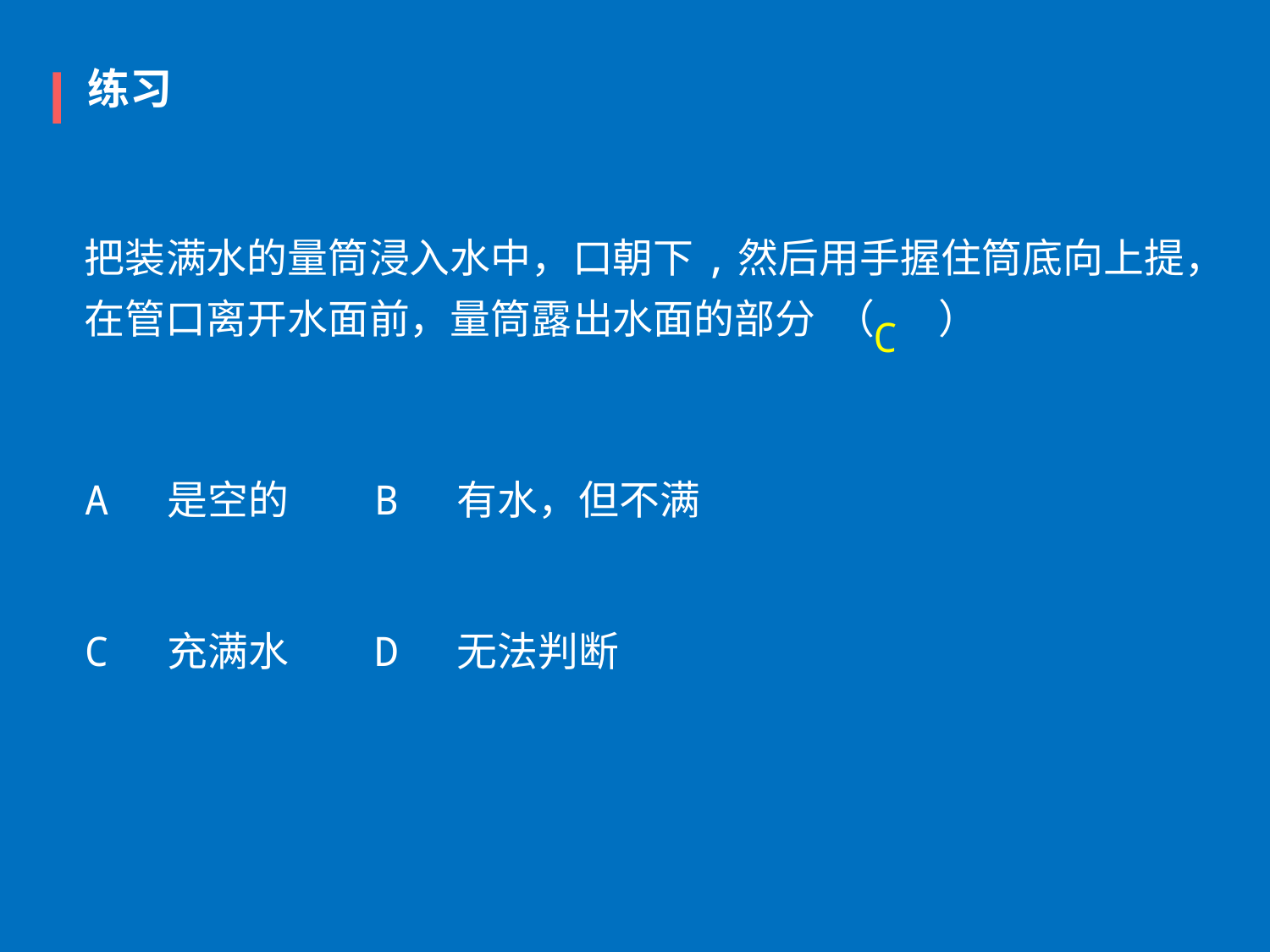

练习

把装满水的量筒浸入水中，口朝下,然后用手握住筒底向上提，在管口离开水面前，量筒露出水面的部分  （       ）
C
A  是空的
B  有水，但不满
C  充满水
D  无法判断